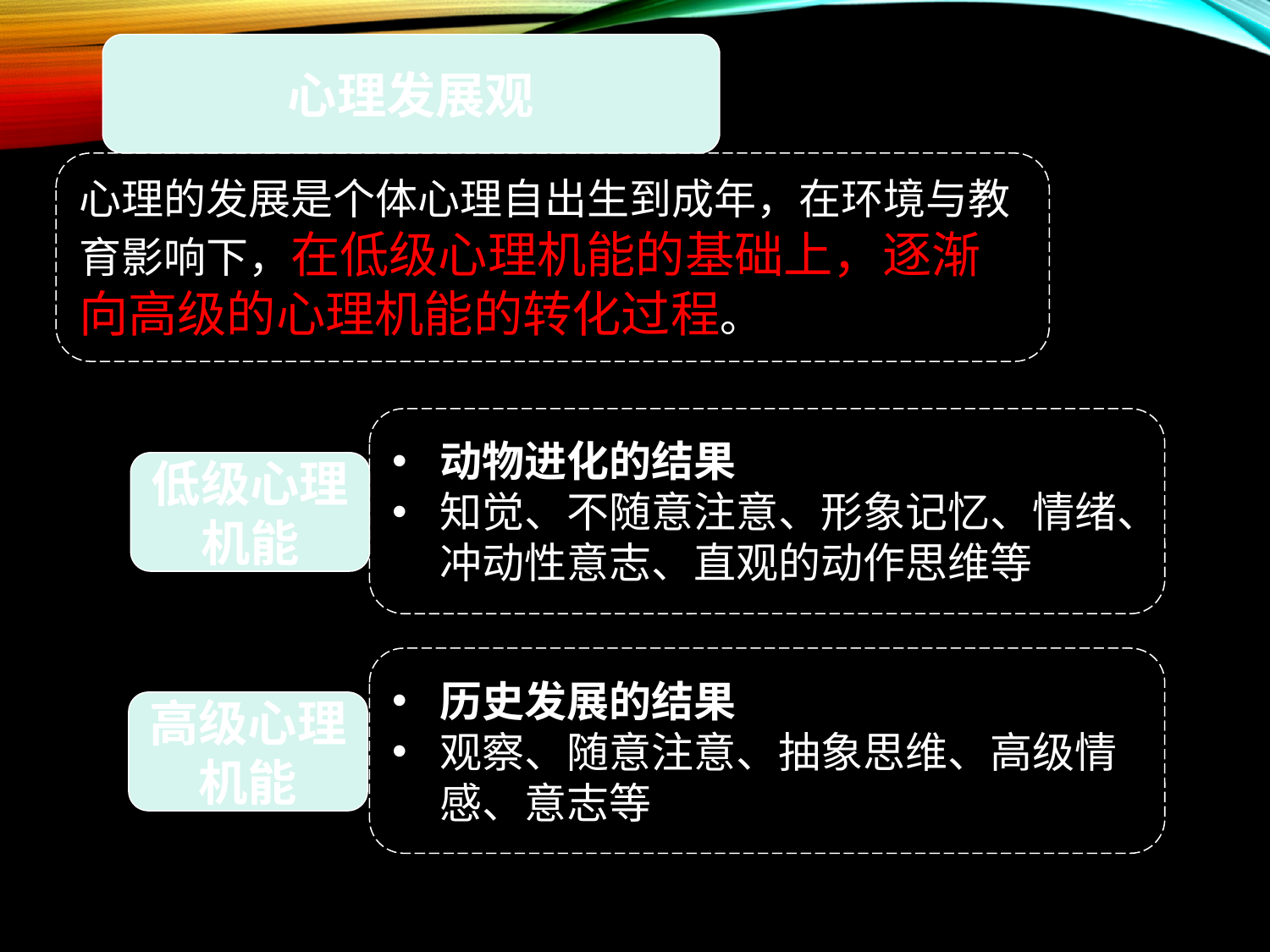

心理发展观
心理的发展是个体心理自出生到成年，在环境与教育影响下，在低级心理机能的基础上，逐渐向高级的心理机能的转化过程。
动物进化的结果
知觉、不随意注意、形象记忆、情绪、冲动性意志、直观的动作思维等
低级心理机能
历史发展的结果
观察、随意注意、抽象思维、高级情感、意志等
高级心理机能